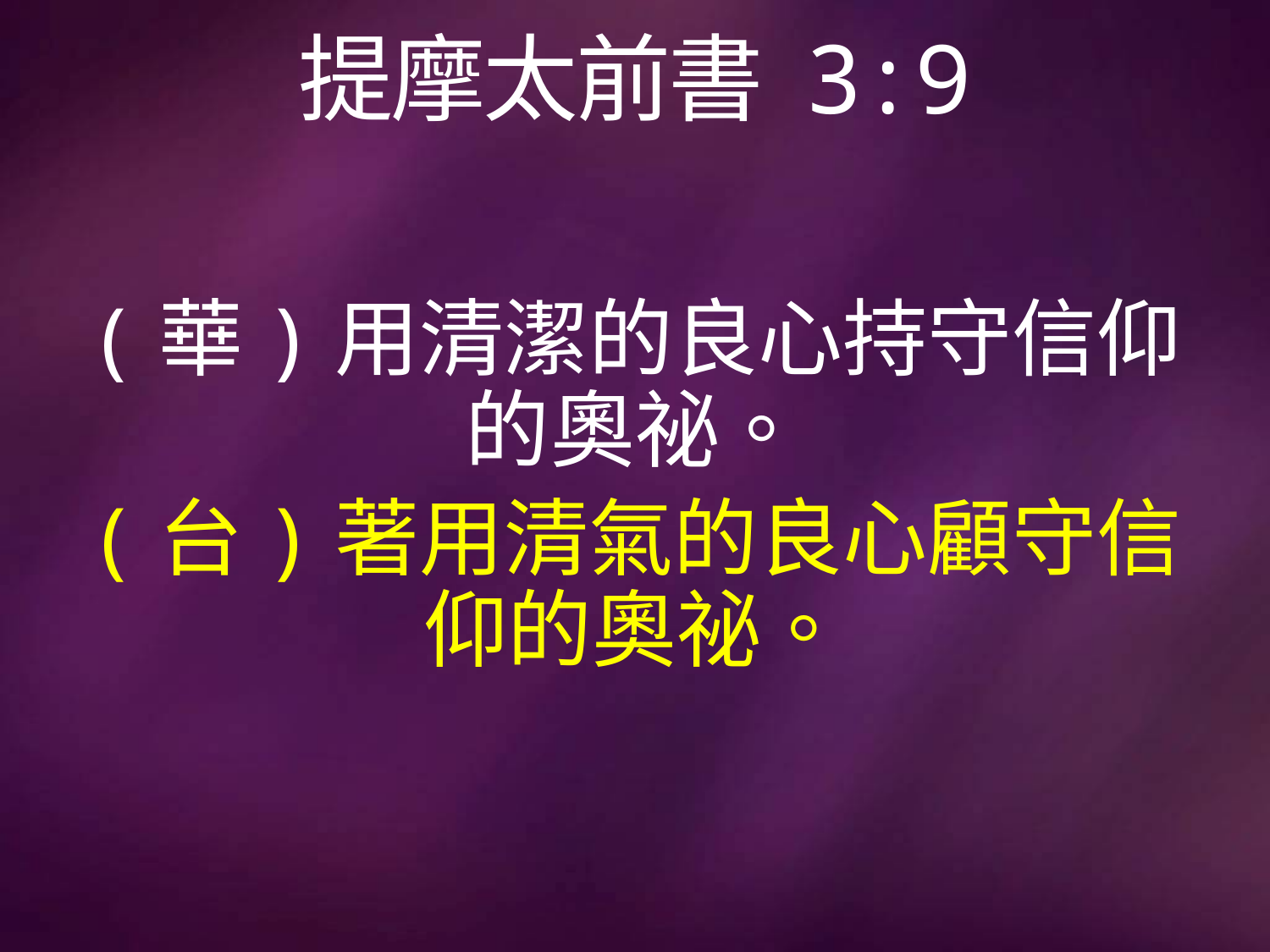

# 提摩太前書 3:9
(華)用清潔的良心持守信仰的奧祕。
(台)著用清氣的良心顧守信仰的奧祕。